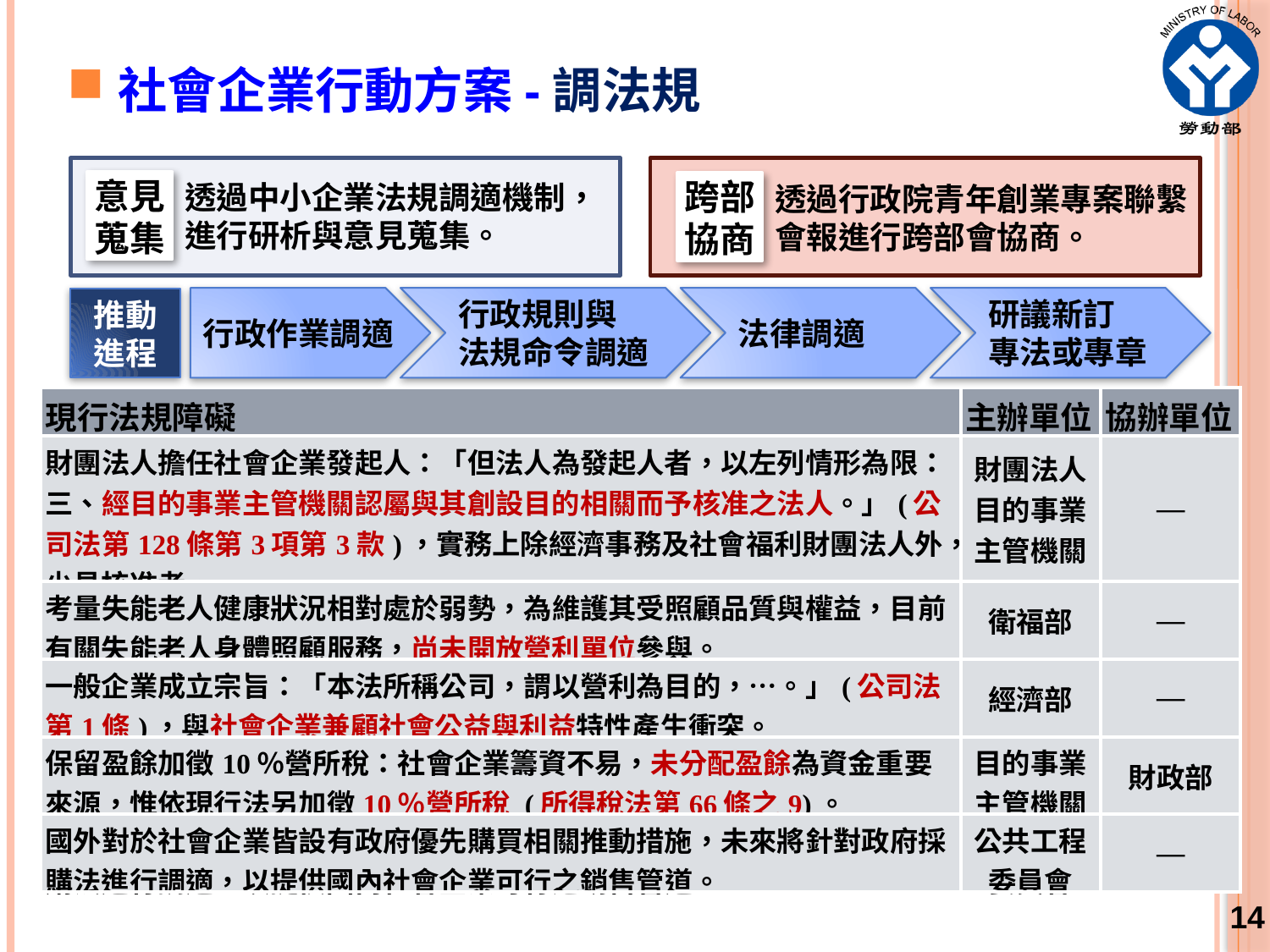

社會企業行動方案-調法規

透過中小企業法規調適機制，進行研析與意見蒐集。
意見
蒐集

跨部
協商
透過行政院青年創業專案聯繫會報進行跨部會協商。
行政規則與
法規命令調適
行政作業調適
法律調適
研議新訂
專法或專章
推動進程
| 現行法規障礙 | 主辦單位 | 協辦單位 |
| --- | --- | --- |
| 財團法人擔任社會企業發起人：「但法人為發起人者，以左列情形為限：三、經目的事業主管機關認屬與其創設目的相關而予核准之法人。」(公司法第128條第3項第3款)，實務上除經濟事務及社會福利財團法人外，少見核准者。 | 財團法人目的事業主管機關 | — |
| 考量失能老人健康狀況相對處於弱勢，為維護其受照顧品質與權益，目前有關失能老人身體照顧服務，尚未開放營利單位參與。 | 衛福部 | — |
| 一般企業成立宗旨：「本法所稱公司，謂以營利為目的，…。」(公司法第1條)，與社會企業兼顧社會公益與利益特性產生衝突。 | 經濟部 | — |
| 保留盈餘加徵10％營所稅：社會企業籌資不易，未分配盈餘為資金重要來源，惟依現行法另加徵10％營所稅 (所得稅法第66條之9)。 | 目的事業主管機關 | 財政部 |
| 國外對於社會企業皆設有政府優先購買相關推動措施，未來將針對政府採購法進行調適，以提供國內社會企業可行之銷售管道。 | 公共工程委員會 | — |
14